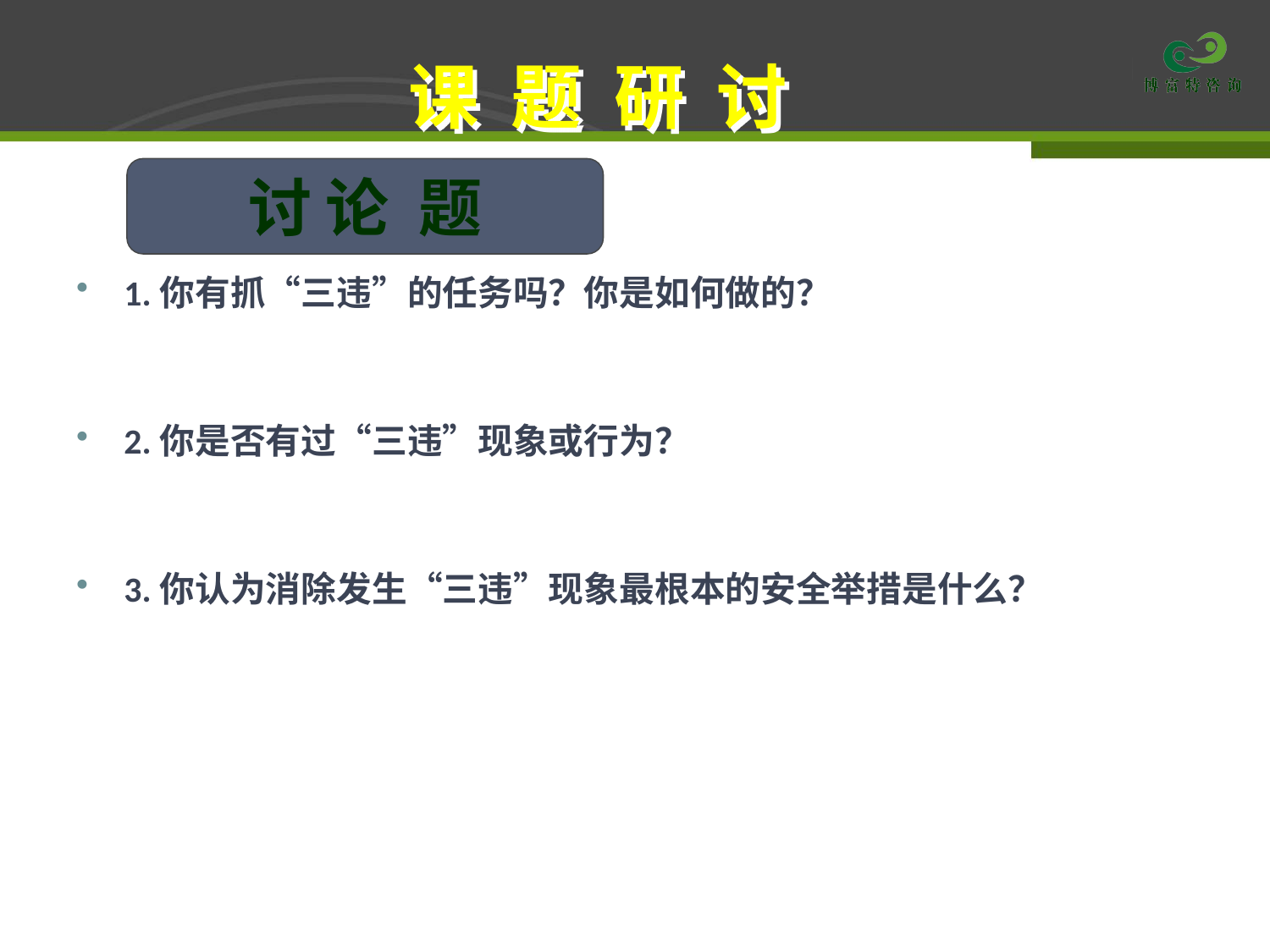

课  题  研  讨
讨 论  题
1.你有抓“三违”的任务吗？你是如何做的？

2.你是否有过“三违”现象或行为？

3.你认为消除发生“三违”现象最根本的安全举措是什么？

25